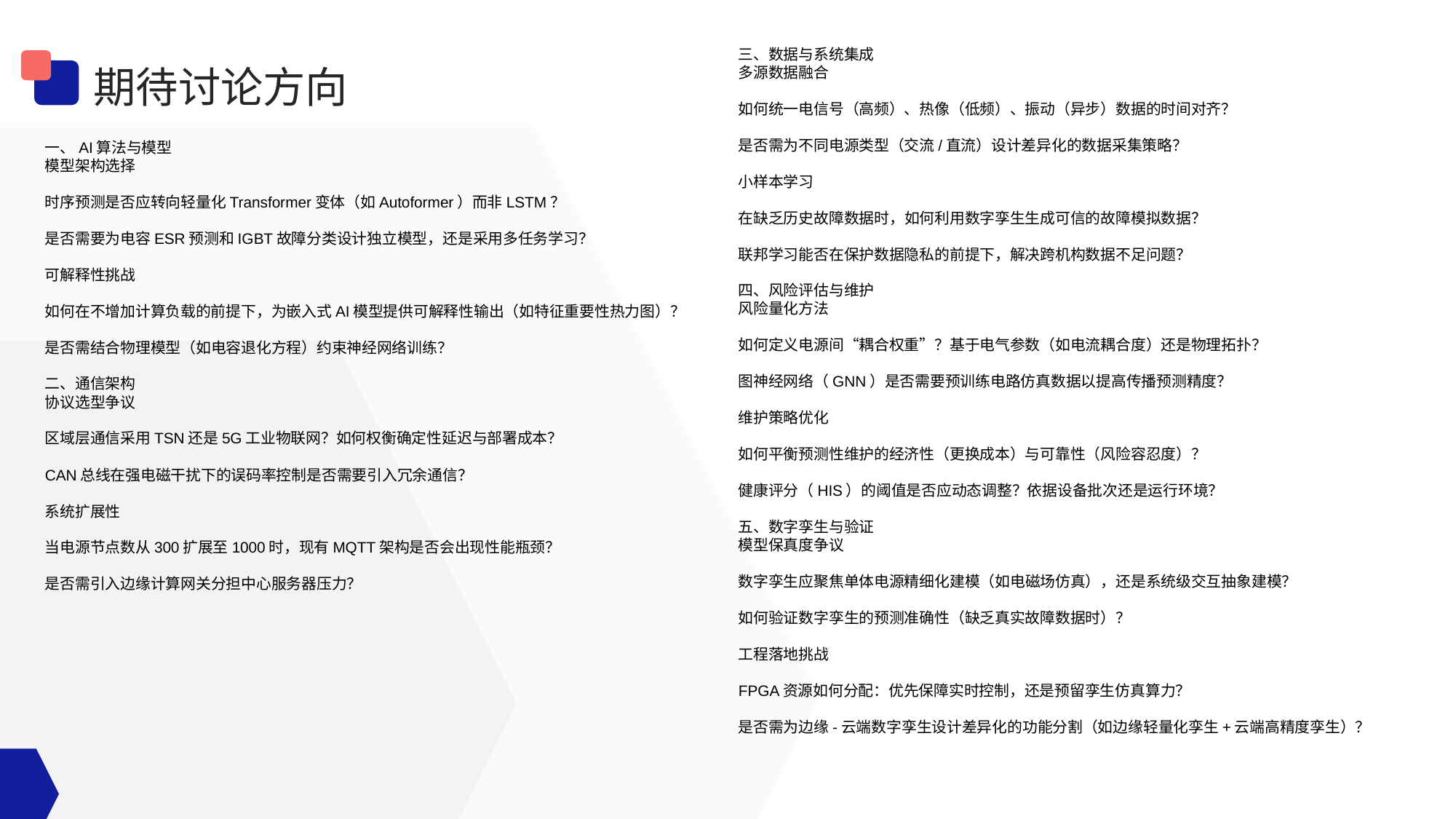

三、数据与系统集成
多源数据融合

如何统一电信号（高频）、热像（低频）、振动（异步）数据的时间对齐？

是否需为不同电源类型（交流/直流）设计差异化的数据采集策略？

小样本学习

在缺乏历史故障数据时，如何利用数字孪生生成可信的故障模拟数据？

联邦学习能否在保护数据隐私的前提下，解决跨机构数据不足问题？

四、风险评估与维护
风险量化方法

如何定义电源间“耦合权重”？基于电气参数（如电流耦合度）还是物理拓扑？

图神经网络（GNN）是否需要预训练电路仿真数据以提高传播预测精度？

维护策略优化

如何平衡预测性维护的经济性（更换成本）与可靠性（风险容忍度）？

健康评分（HIS）的阈值是否应动态调整？依据设备批次还是运行环境？

五、数字孪生与验证
模型保真度争议

数字孪生应聚焦单体电源精细化建模（如电磁场仿真），还是系统级交互抽象建模？

如何验证数字孪生的预测准确性（缺乏真实故障数据时）？

工程落地挑战

FPGA资源如何分配：优先保障实时控制，还是预留孪生仿真算力？

是否需为边缘-云端数字孪生设计差异化的功能分割（如边缘轻量化孪生+云端高精度孪生）？

期待讨论方向

一、AI算法与模型
模型架构选择

时序预测是否应转向轻量化Transformer变体（如Autoformer）而非LSTM？

是否需要为电容ESR预测和IGBT故障分类设计独立模型，还是采用多任务学习？

可解释性挑战

如何在不增加计算负载的前提下，为嵌入式AI模型提供可解释性输出（如特征重要性热力图）？

是否需结合物理模型（如电容退化方程）约束神经网络训练？

二、通信架构
协议选型争议

区域层通信采用TSN还是5G工业物联网？如何权衡确定性延迟与部署成本？

CAN总线在强电磁干扰下的误码率控制是否需要引入冗余通信？

系统扩展性

当电源节点数从300扩展至1000时，现有MQTT架构是否会出现性能瓶颈？

是否需引入边缘计算网关分担中心服务器压力？